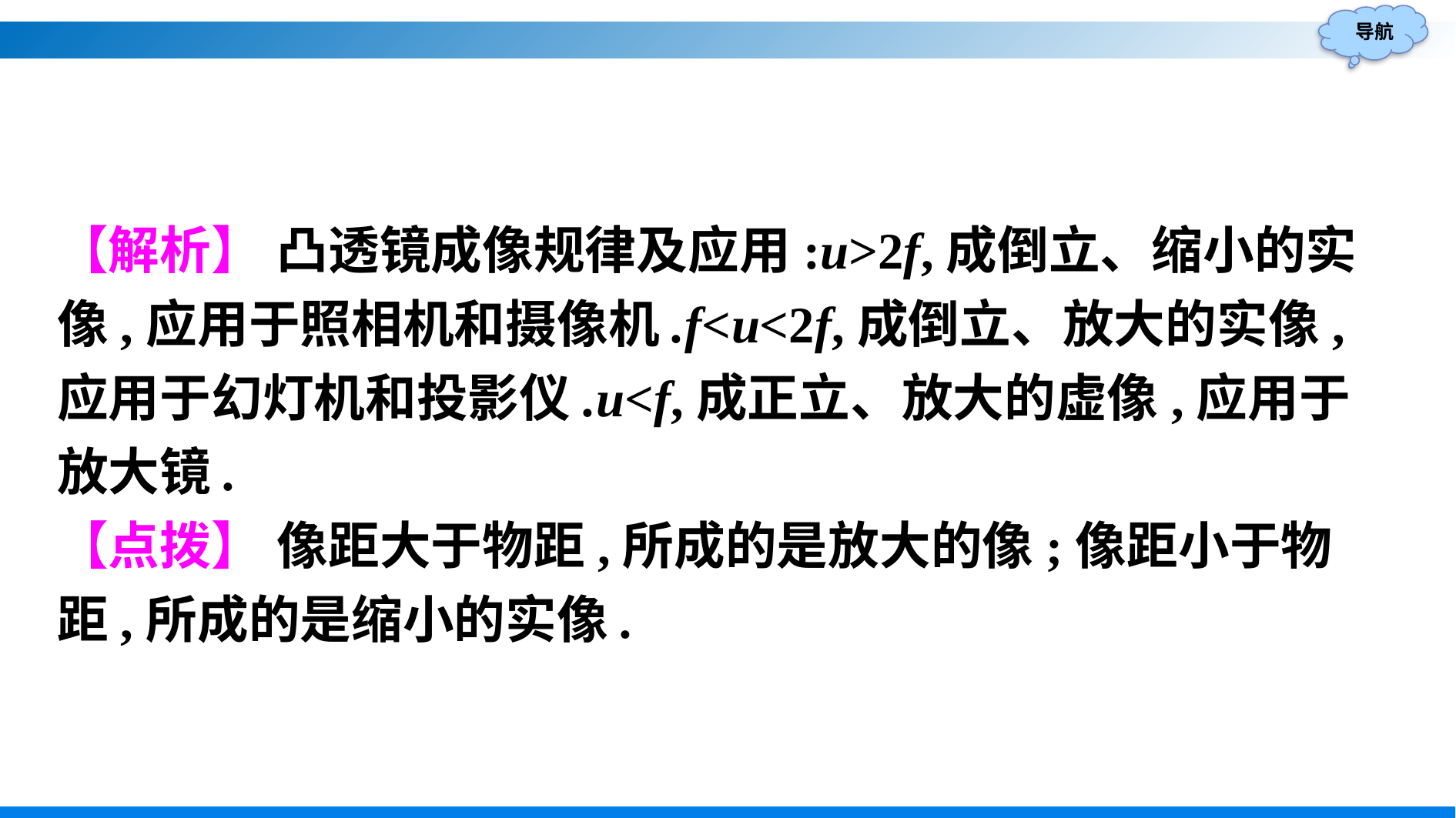

【解析】 凸透镜成像规律及应用:u>2f,成倒立、缩小的实像,应用于照相机和摄像机.f<u<2f,成倒立、放大的实像,应用于幻灯机和投影仪.u<f,成正立、放大的虚像,应用于放大镜.
【点拨】 像距大于物距,所成的是放大的像;像距小于物距,所成的是缩小的实像.